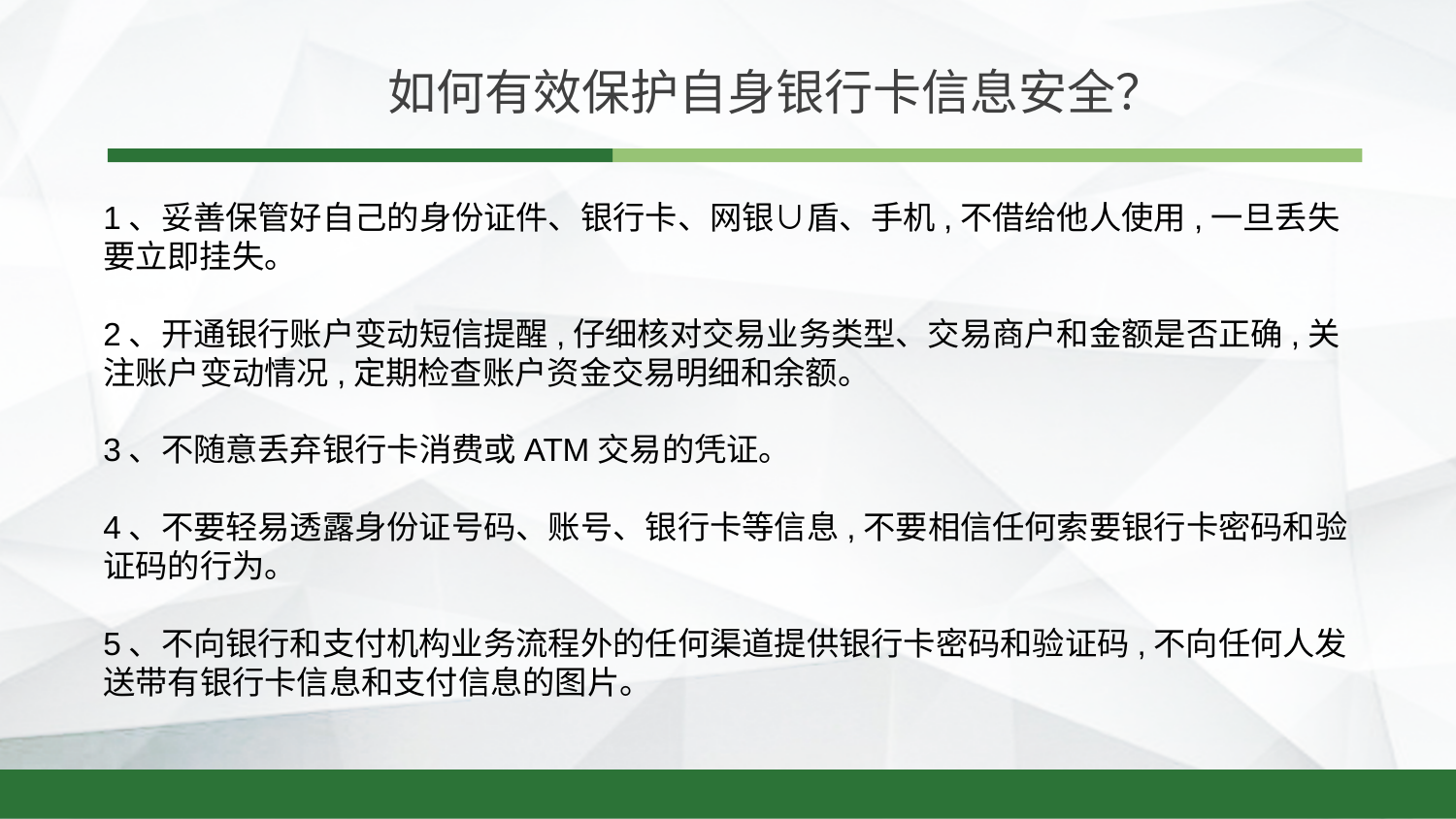

如何有效保护自身银行卡信息安全？
1、妥善保管好自己的身份证件、银行卡、网银∪盾、手机,不借给他人使用,一旦丢失要立即挂失。

2、开通银行账户变动短信提醒,仔细核对交易业务类型、交易商户和金额是否正确,关注账户变动情况,定期检查账户资金交易明细和余额。

3、不随意丢弃银行卡消费或ATM交易的凭证。
4、不要轻易透露身份证号码、账号、银行卡等信息,不要相信任何索要银行卡密码和验证码的行为。
5、不向银行和支付机构业务流程外的任何渠道提供银行卡密码和验证码,不向任何人发送带有银行卡信息和支付信息的图片。